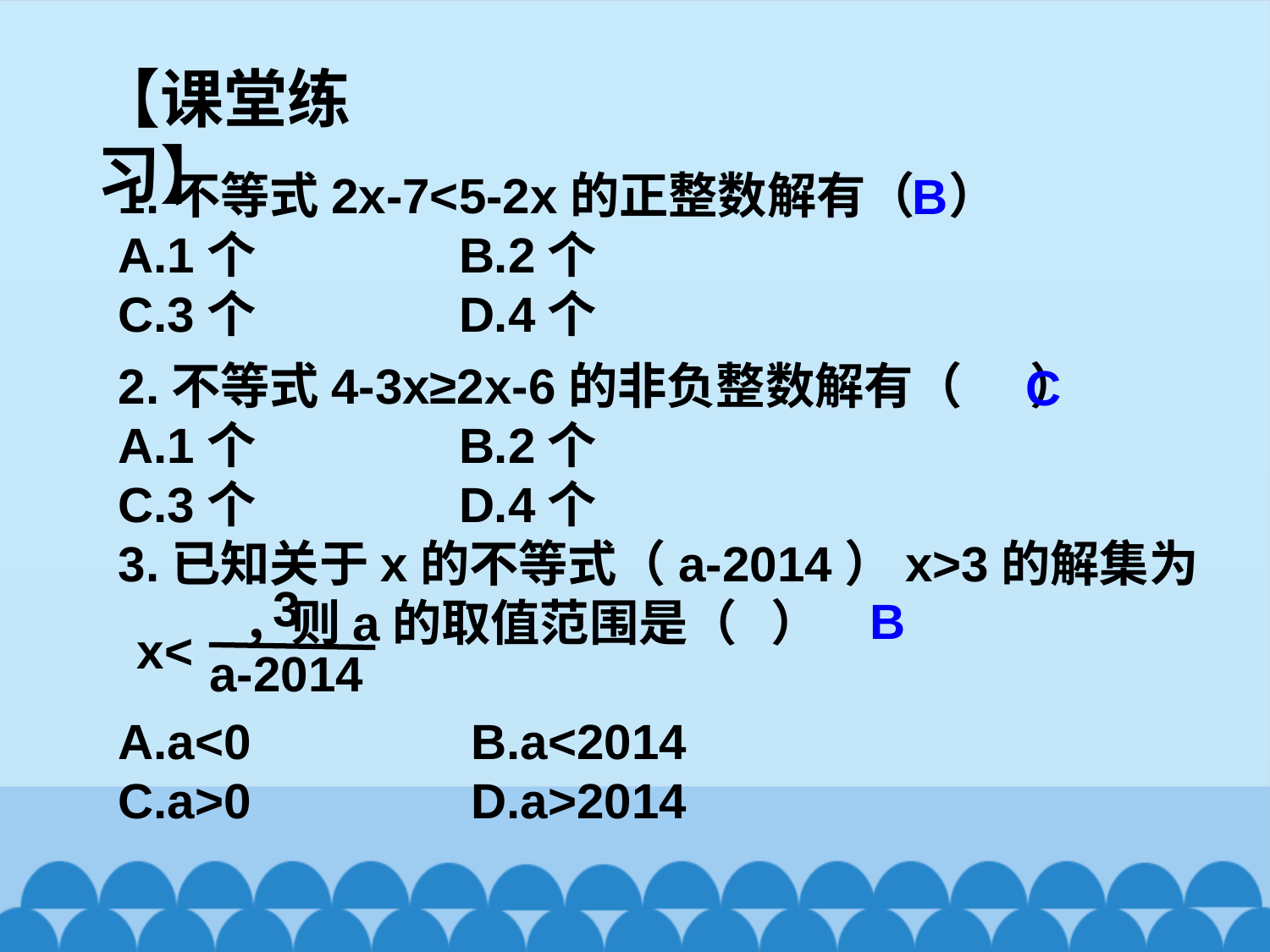

【课堂练习】
1.不等式2x-7<5-2x的正整数解有（   ）
A.1个                 B.2个
C.3个                 D.4个
B
2.不等式4-3x≥2x-6的非负整数解有（      ）
A.1个                 B.2个
C.3个                 D.4个
3.已知关于x的不等式（a-2014）x>3的解集为
          ，则a的取值范围是（   ）

A.a<0                B.a<2014
C.a>0                D.a>2014
C
3
a-2014

x<
B